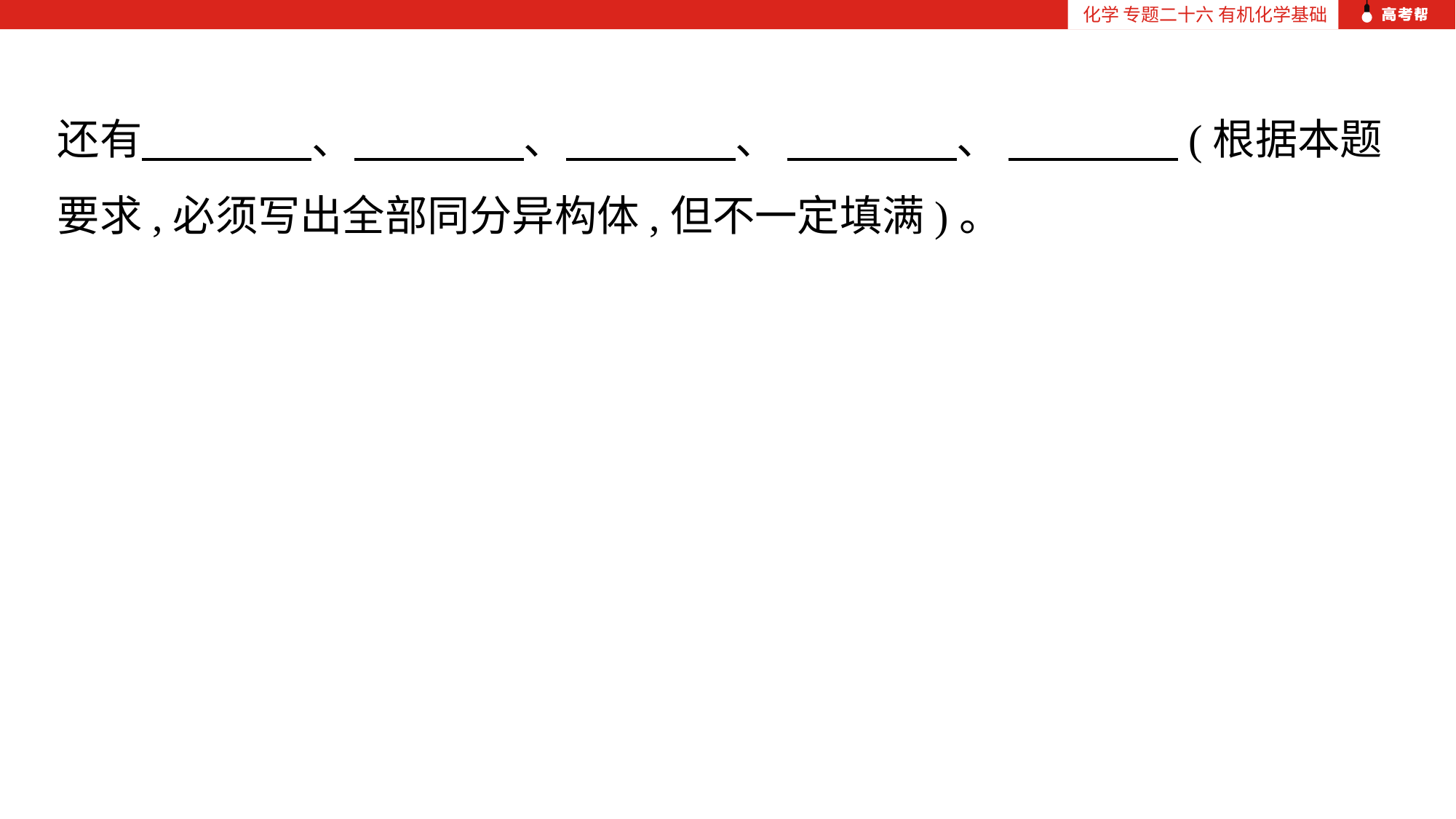

化学 专题二十六 有机化学基础
还有　　　　、　　　　、　　　　、 　　　　、 　　　　(根据本题要求,必须写出全部同分异构体,但不一定填满)。